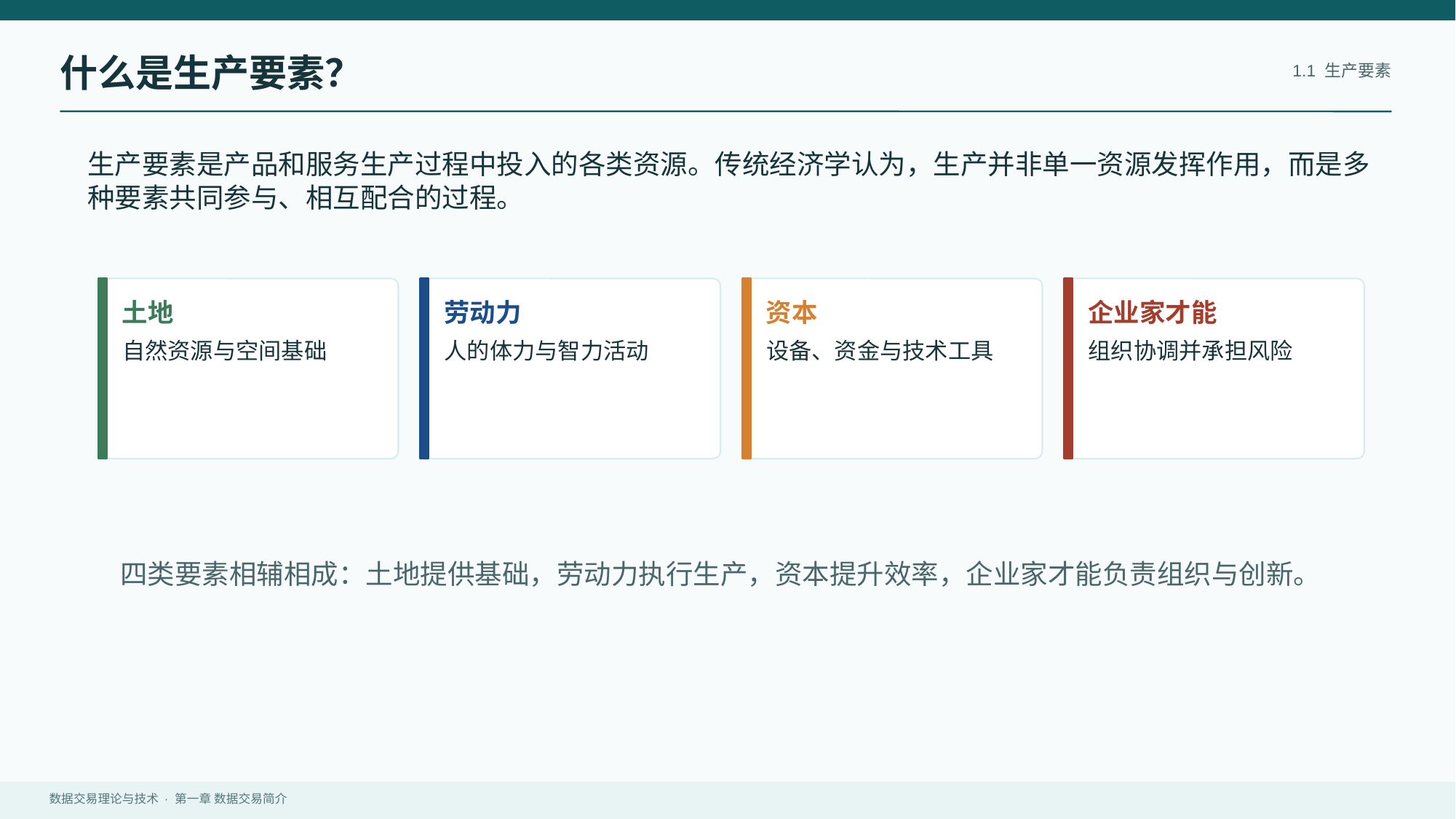

什么是生产要素？
1.1 生产要素

生产要素是产品和服务生产过程中投入的各类资源。传统经济学认为，生产并非单一资源发挥作用，而是多种要素共同参与、相互配合的过程。

土地
劳动力
资本
企业家才能
自然资源与空间基础
人的体力与智力活动
设备、资金与技术工具
组织协调并承担风险
四类要素相辅相成：土地提供基础，劳动力执行生产，资本提升效率，企业家才能负责组织与创新。
9